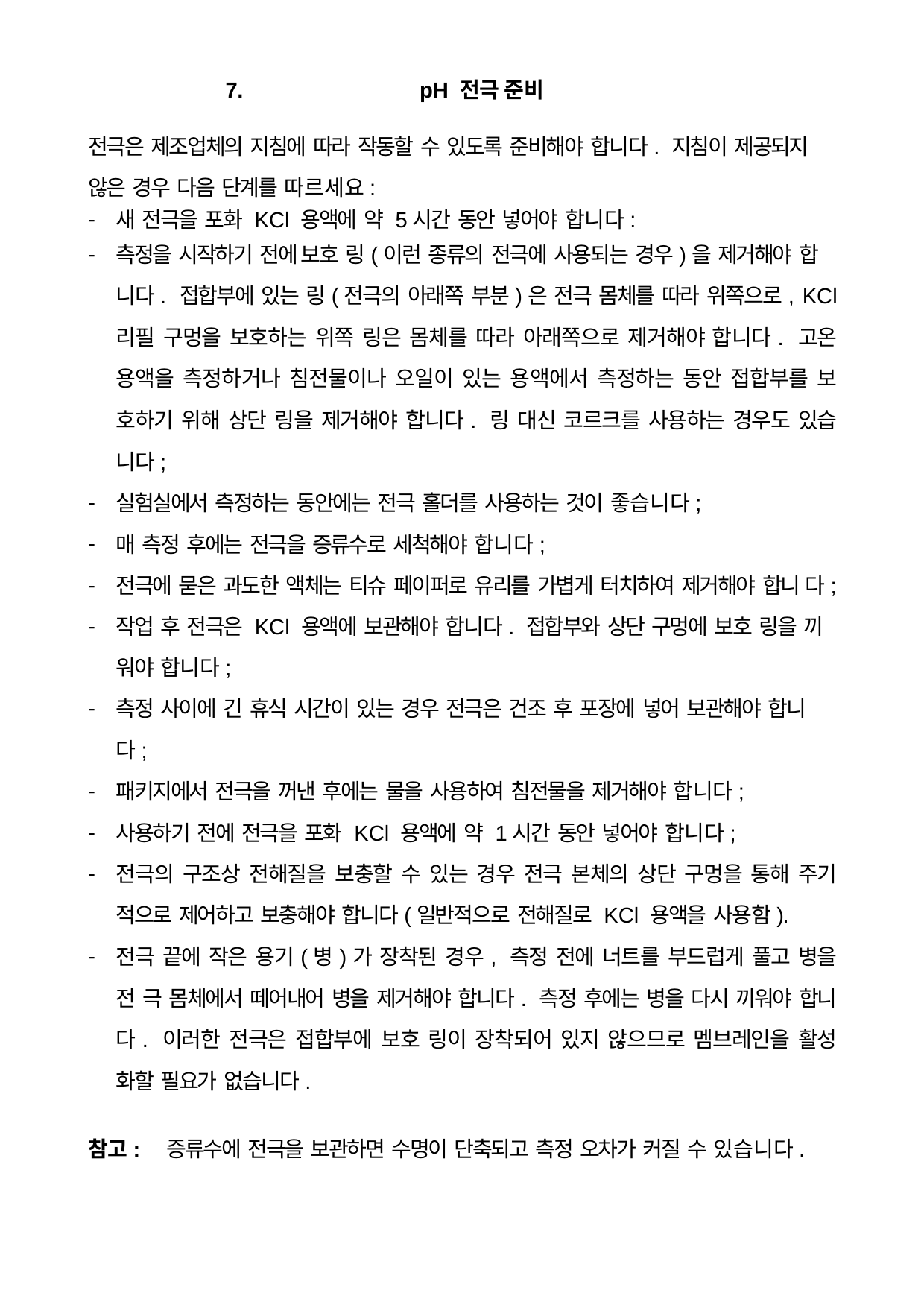

7.	pH 전극 준비

전극은 제조업체의 지침에 따라 작동할 수 있도록 준비해야 합니다. 지침이 제공되지 않은 경우 다음 단계를 따르세요:
새 전극을 포화 KCl 용액에 약 5시간 동안 넣어야 합니다:
측정을 시작하기 전에 보호 링(이런 종류의 전극에 사용되는 경우)을 제거해야 합
니다. 접합부에 있는 링(전극의 아래쪽 부분)은 전극 몸체를 따라 위쪽으로, KCl 리필 구멍을 보호하는 위쪽 링은 몸체를 따라 아래쪽으로 제거해야 합니다. 고온 용액을 측정하거나 침전물이나 오일이 있는 용액에서 측정하는 동안 접합부를 보 호하기 위해 상단 링을 제거해야 합니다. 링 대신 코르크를 사용하는 경우도 있습 니다;
실험실에서 측정하는 동안에는 전극 홀더를 사용하는 것이 좋습니다;
매 측정 후에는 전극을 증류수로 세척해야 합니다;
전극에 묻은 과도한 액체는 티슈 페이퍼로 유리를 가볍게 터치하여 제거해야 합니 다;
작업 후 전극은 KCl 용액에 보관해야 합니다. 접합부와 상단 구멍에 보호 링을 끼 워야 합니다;
측정 사이에 긴 휴식 시간이 있는 경우 전극은 건조 후 포장에 넣어 보관해야 합니 다;
패키지에서 전극을 꺼낸 후에는 물을 사용하여 침전물을 제거해야 합니다;
사용하기 전에 전극을 포화 KCl 용액에 약 1시간 동안 넣어야 합니다;
전극의 구조상 전해질을 보충할 수 있는 경우 전극 본체의 상단 구멍을 통해 주기 적으로 제어하고 보충해야 합니다(일반적으로 전해질로 KCl 용액을 사용함).
전극 끝에 작은 용기(병)가 장착된 경우, 측정 전에 너트를 부드럽게 풀고 병을 전 극 몸체에서 떼어내어 병을 제거해야 합니다. 측정 후에는 병을 다시 끼워야 합니 다. 이러한 전극은 접합부에 보호 링이 장착되어 있지 않으므로 멤브레인을 활성 화할 필요가 없습니다.

참고:	증류수에 전극을 보관하면 수명이 단축되고 측정 오차가 커질 수 있습니다.
13